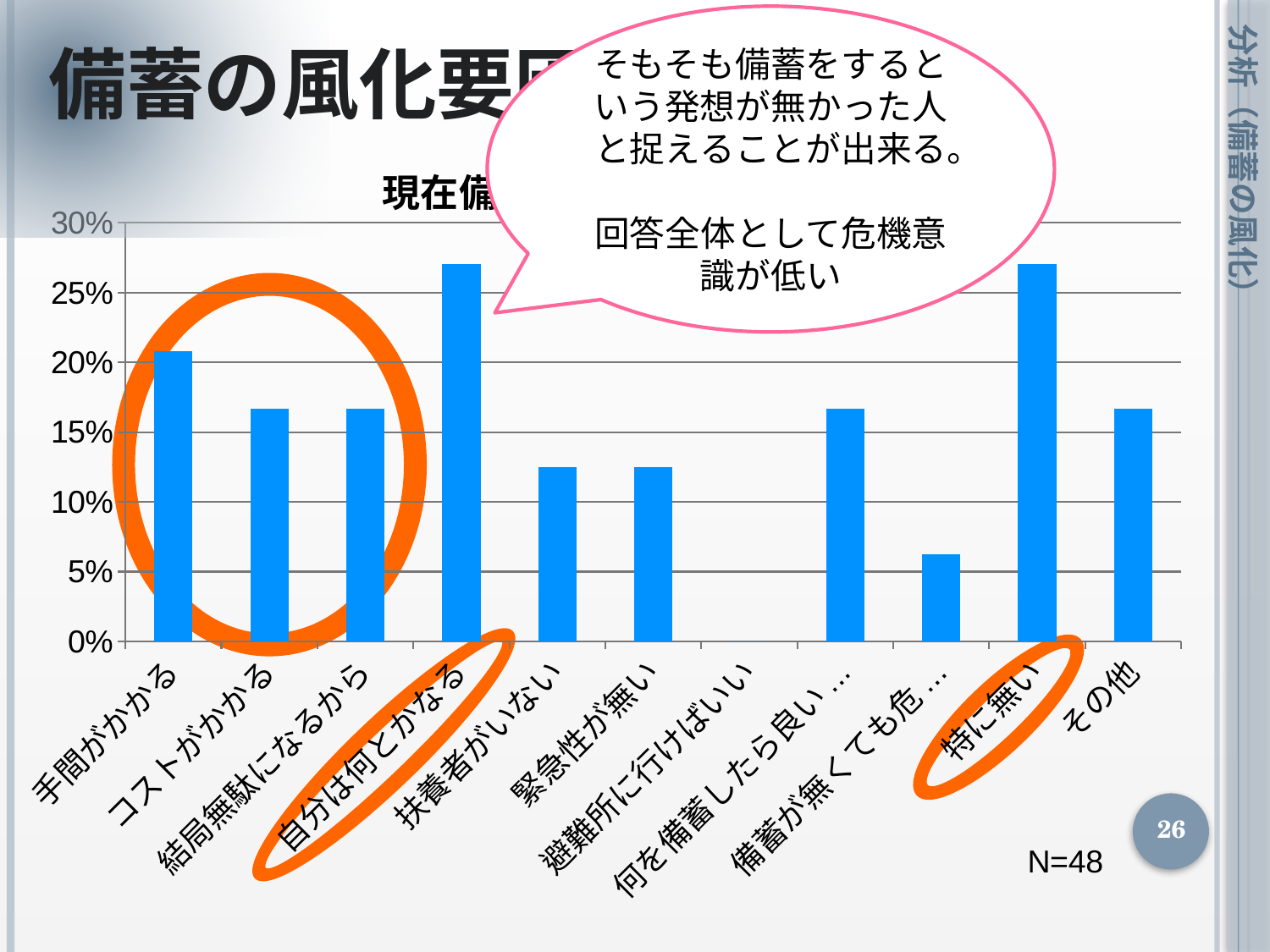

そもそも備蓄をするという発想が無かった人と捉えることが出来る。

回答全体として危機意識が低い
 備蓄の風化要因

### Chart: 現在備蓄をしていない理由

| Category |  |
|---|---|
| 手間がかかる | 0.20833333333333337 |
| コストがかかる | 0.16666666666666666 |
| 結局無駄になるから | 0.16666666666666666 |
| 自分は何とかなる | 0.27083333333333326 |
| 扶養者がいない | 0.125 |
| 緊急性が無い | 0.125 |
| 避難所に行けばいい | 0.0 |
| 何を備蓄したら良いのか不明 | 0.16666666666666666 |
| 備蓄が無くても危険でない | 0.0625 |
| 特に無い | 0.27083333333333326 |
| その他 | 0.16666666666666666 |
 分析（備蓄の風化）

26